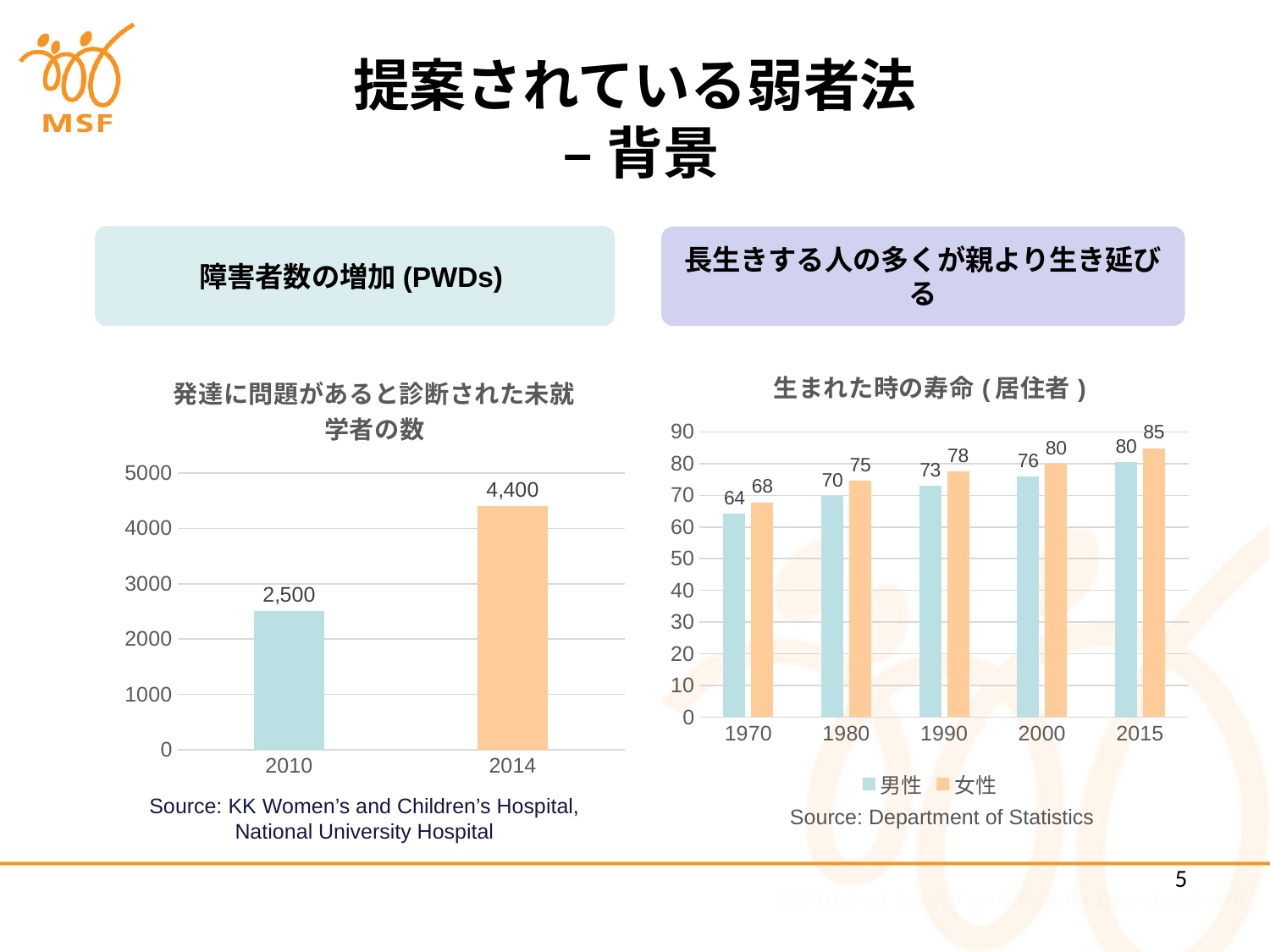

# 提案されている弱者法 – 背景
障害者数の増加(PWDs)
長生きする人の多くが親より生き延びる

### Chart: 生まれた時の寿命(居住者)

| Category | 男性 | 女性 |
|---|---|---|
| 1970 | 64.1 | 67.8 |
| 1980 | 69.8 | 74.7 |
| 1990 | 73.1 | 77.6 |
| 2000 | 76.0 | 80.0 |
| 2015 | 80.4 | 84.9 |

### Chart: 発達に問題があると診断された未就学者の数

| Category | Column1 |
|---|---|
| 2010 | 2500.0 |
| 2014 | 4400.0 |
Source: KK Women’s and Children’s Hospital, National University Hospital
Source: Department of Statistics
5